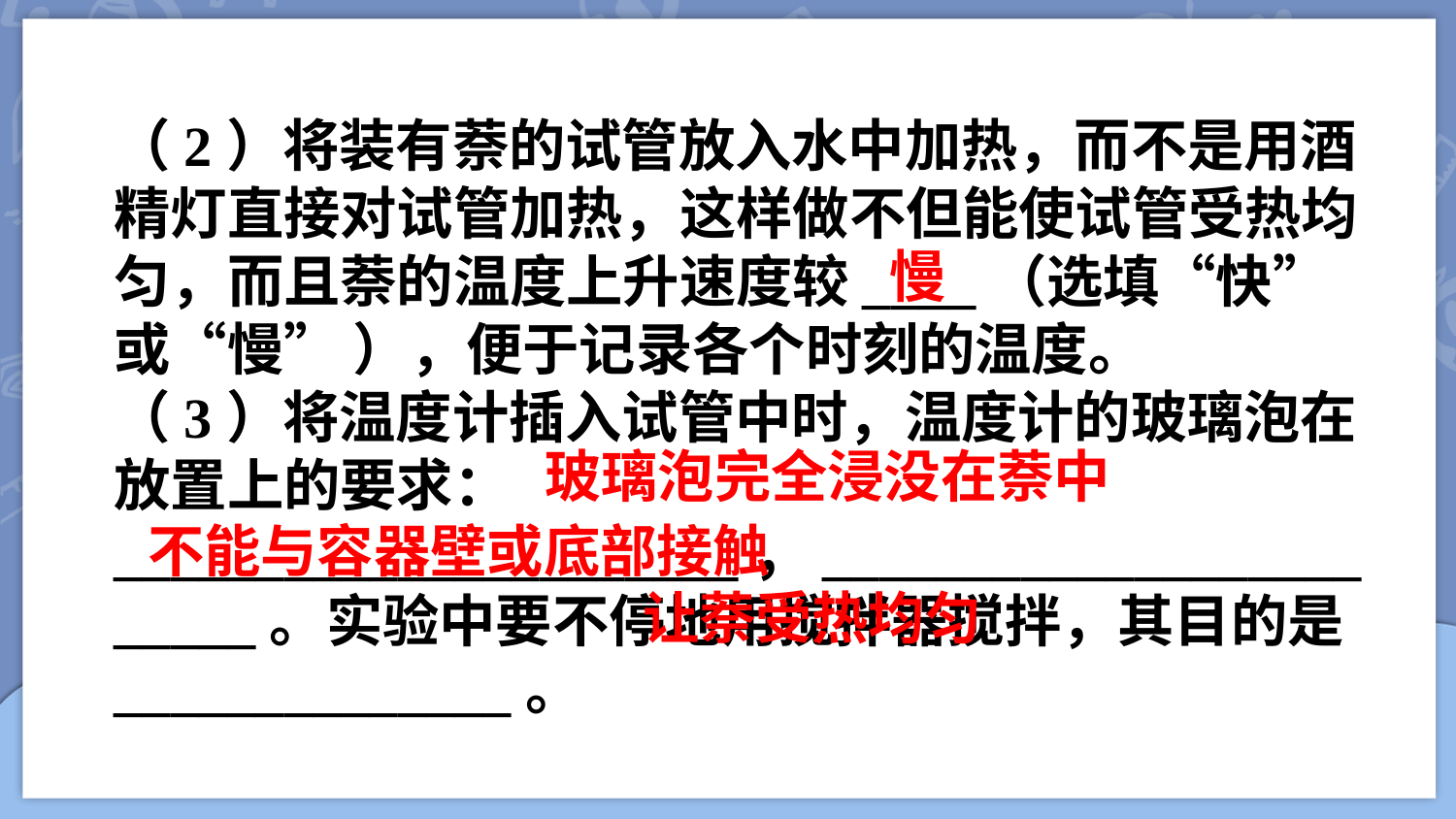

（2）将装有萘的试管放入水中加热，而不是用酒精灯直接对试管加热，这样做不但能使试管受热均匀，而且萘的温度上升速度较____（选填“快”或“慢” ），便于记录各个时刻的温度。
（3）将温度计插入试管中时，温度计的玻璃泡在放置上的要求：______________________，________________________。实验中要不停地用搅拌器搅拌，其目的是______________。
慢
玻璃泡完全浸没在萘中
不能与容器壁或底部接触
让萘受热均匀